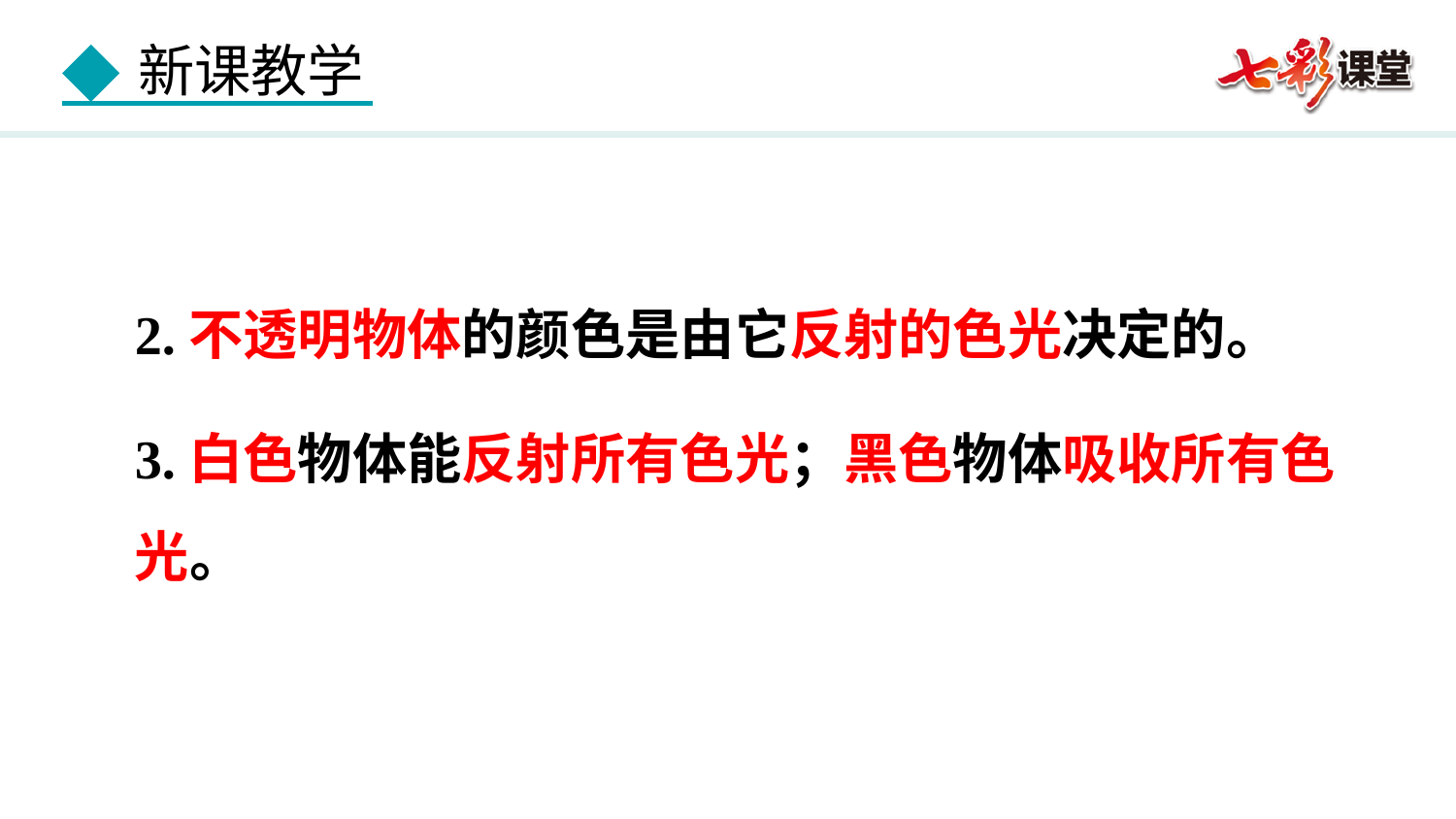

2.不透明物体的颜色是由它反射的色光决定的。
3.白色物体能反射所有色光；黑色物体吸收所有色光。